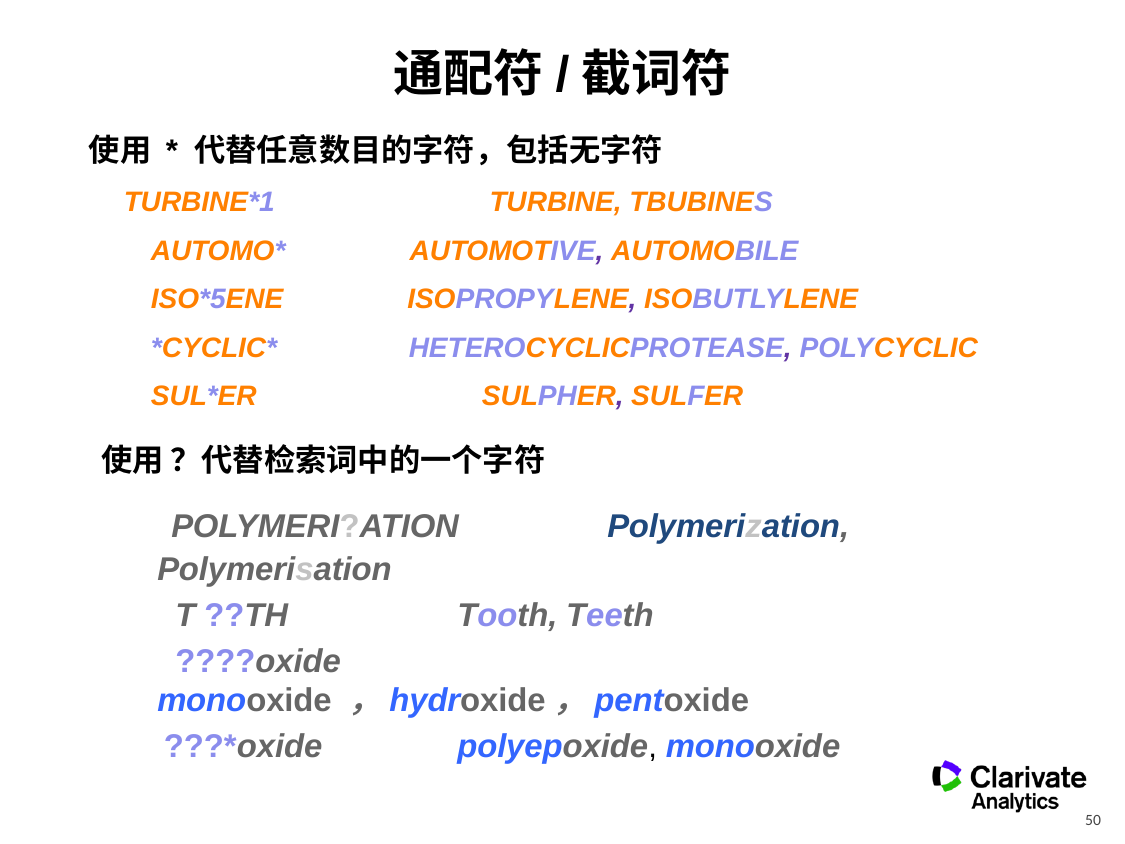

通配符/截词符
使用 * 代替任意数目的字符，包括无字符
    TURBINE*1	             TURBINE, TBUBINES
        AUTOMO*                AUTOMOTIVE, AUTOMOBILE
        ISO*5ENE                ISOPROPYLENE, ISOBUTLYLENE
        *CYCLIC*                 HETEROCYCLICPROTEASE, POLYCYCLIC
        SUL*ER      	            SULPHER, SULFER

使用 ？代替检索词中的一个字符
	 POLYMERI?ATION 	Polymerization, Polymerisation
	  T ??TH 		Tooth, Teeth
	  ????oxide   	monooxide ，hydroxide，pentoxide
       ???*oxide 	polyepoxide, monooxide